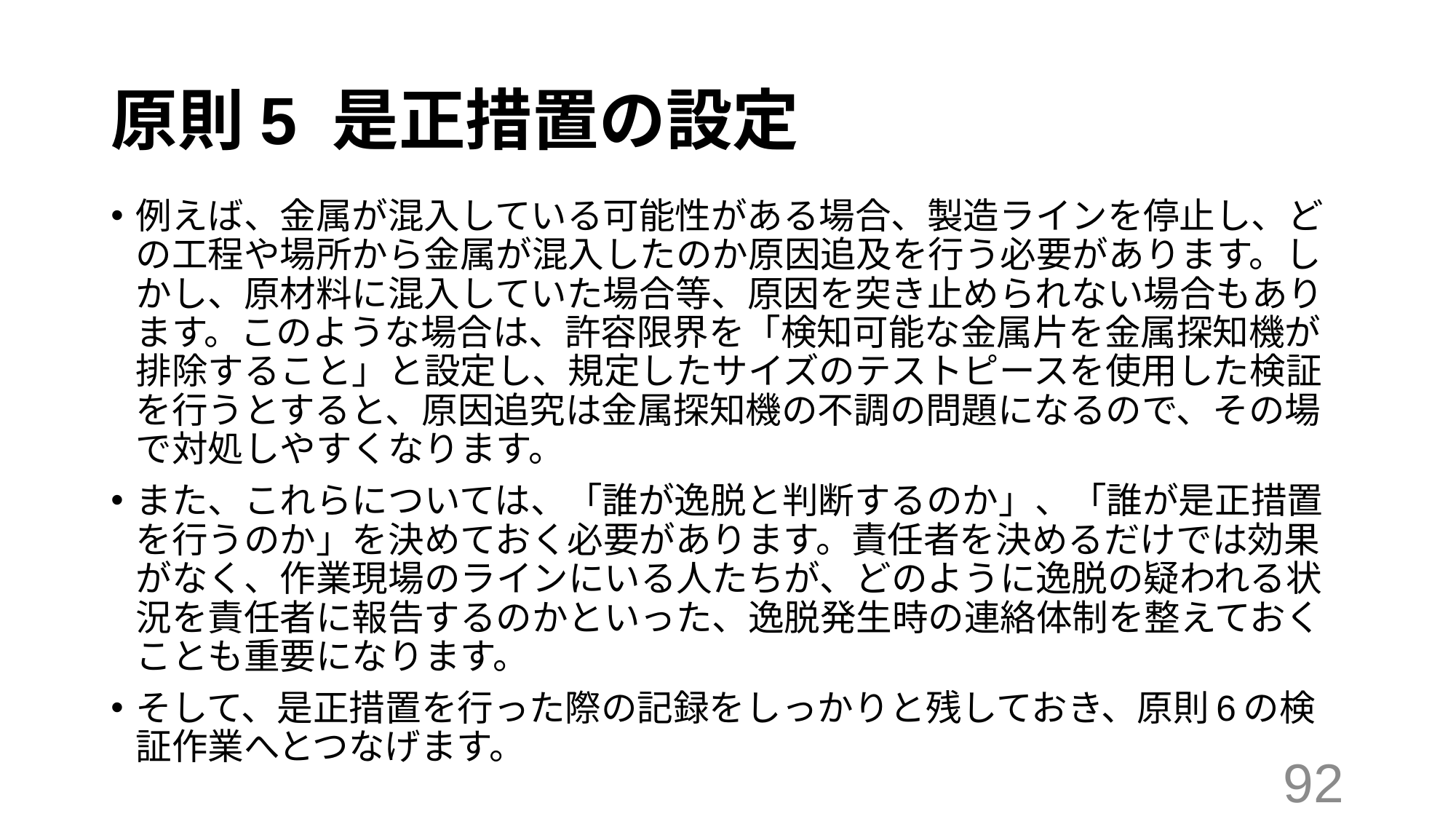

# 原則5 是正措置の設定
例えば、金属が混入している可能性がある場合、製造ラインを停止し、どの工程や場所から金属が混入したのか原因追及を行う必要があります。しかし、原材料に混入していた場合等、原因を突き止められない場合もあります。このような場合は、許容限界を「検知可能な金属片を金属探知機が排除すること」と設定し、規定したサイズのテストピースを使用した検証を行うとすると、原因追究は金属探知機の不調の問題になるので、その場で対処しやすくなります。
また、これらについては、「誰が逸脱と判断するのか」、「誰が是正措置を行うのか」を決めておく必要があります。責任者を決めるだけでは効果がなく、作業現場のラインにいる人たちが、どのように逸脱の疑われる状況を責任者に報告するのかといった、逸脱発生時の連絡体制を整えておくことも重要になります。
そして、是正措置を行った際の記録をしっかりと残しておき、原則6の検証作業へとつなげます。
92